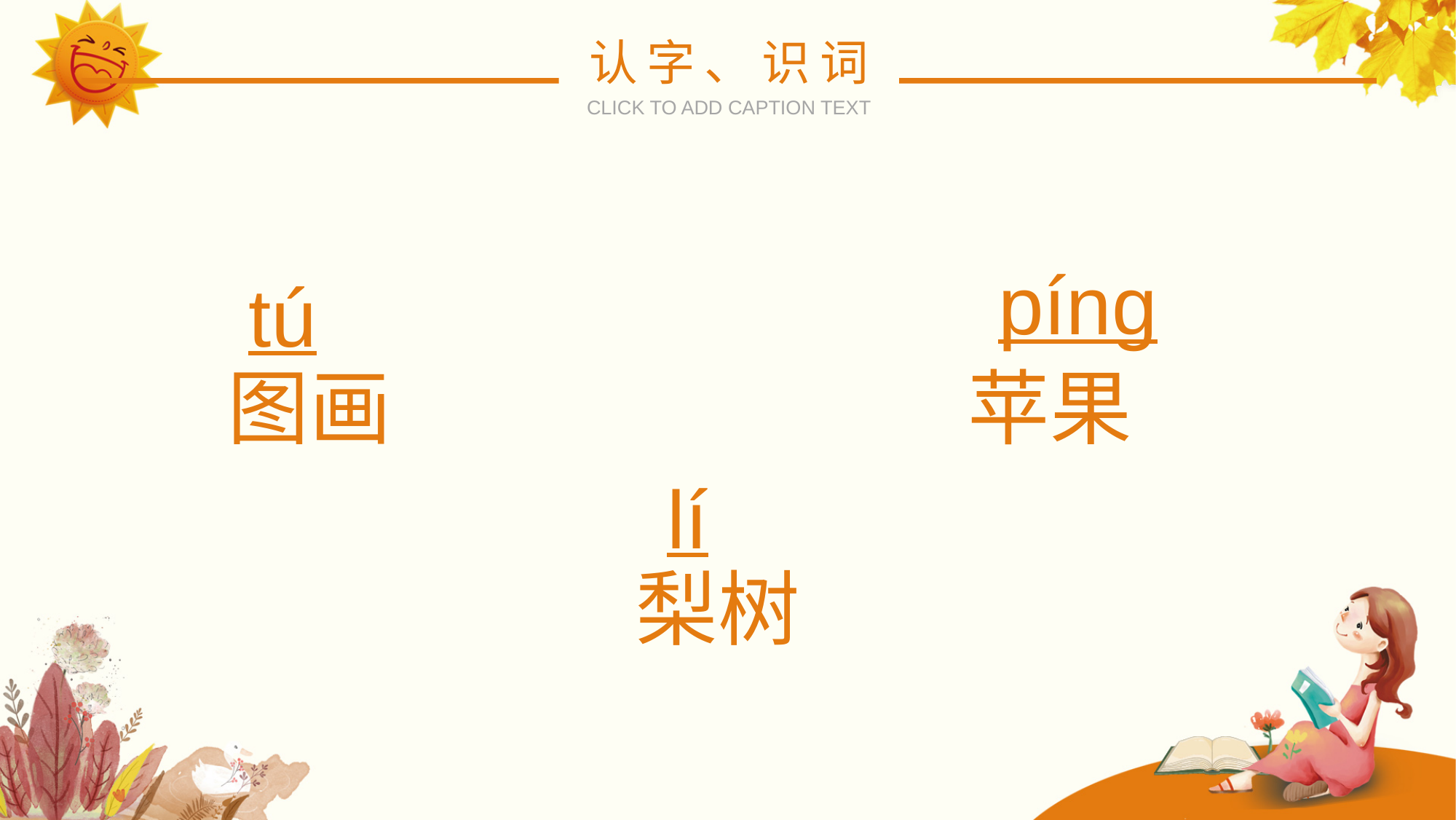

认字、识词

CLICK TO ADD CAPTION TEXT
píng
tú
图画
苹果
lí
梨树